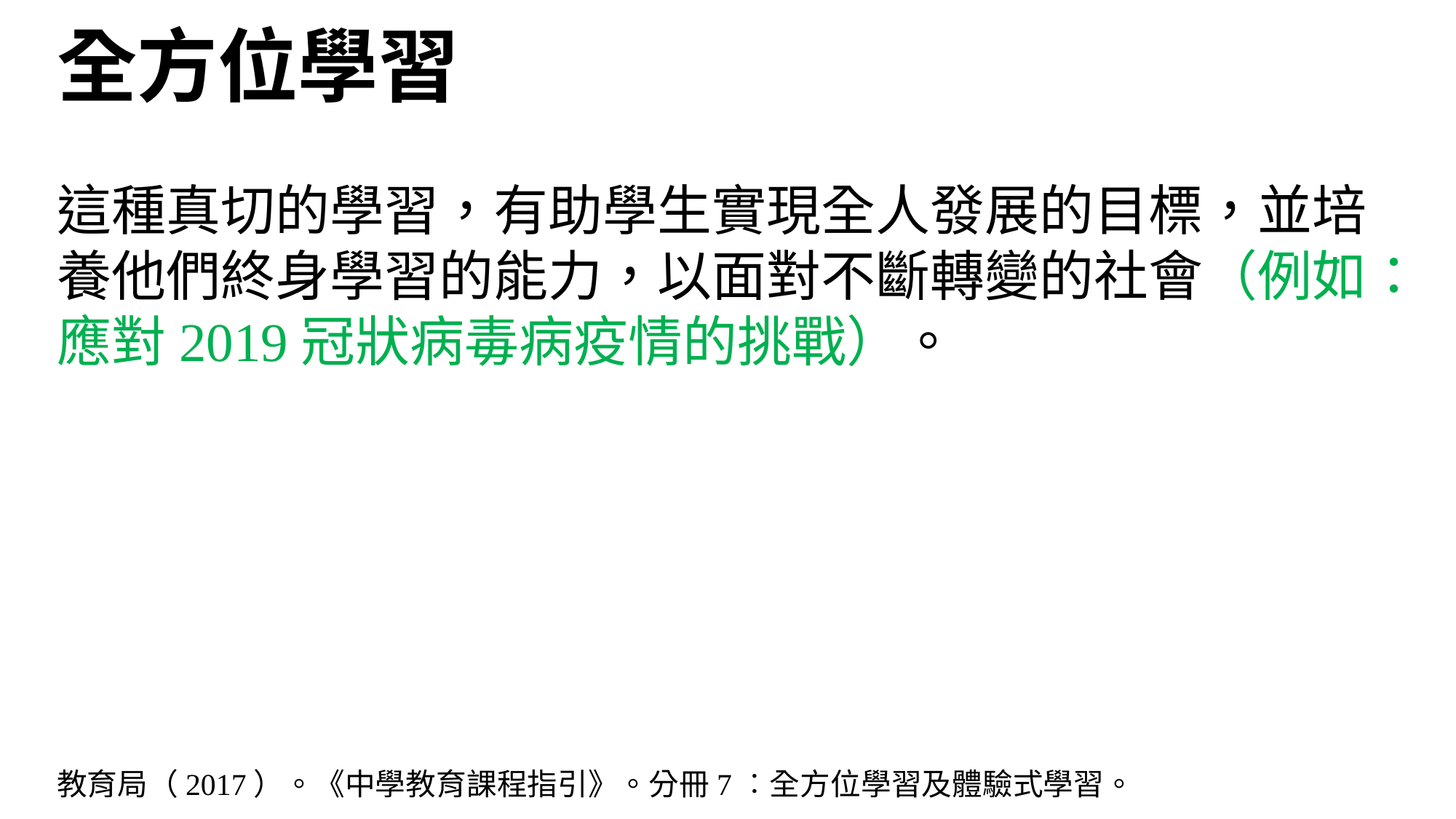

全方位學習
這種真切的學習，有助學生實現全人發展的目標，並培養他們終身學習的能力，以面對不斷轉變的社會（例如：應對2019冠狀病毒病疫情的挑戰）。
教育局（2017）。《中學教育課程指引》。分冊7︰全方位學習及體驗式學習。